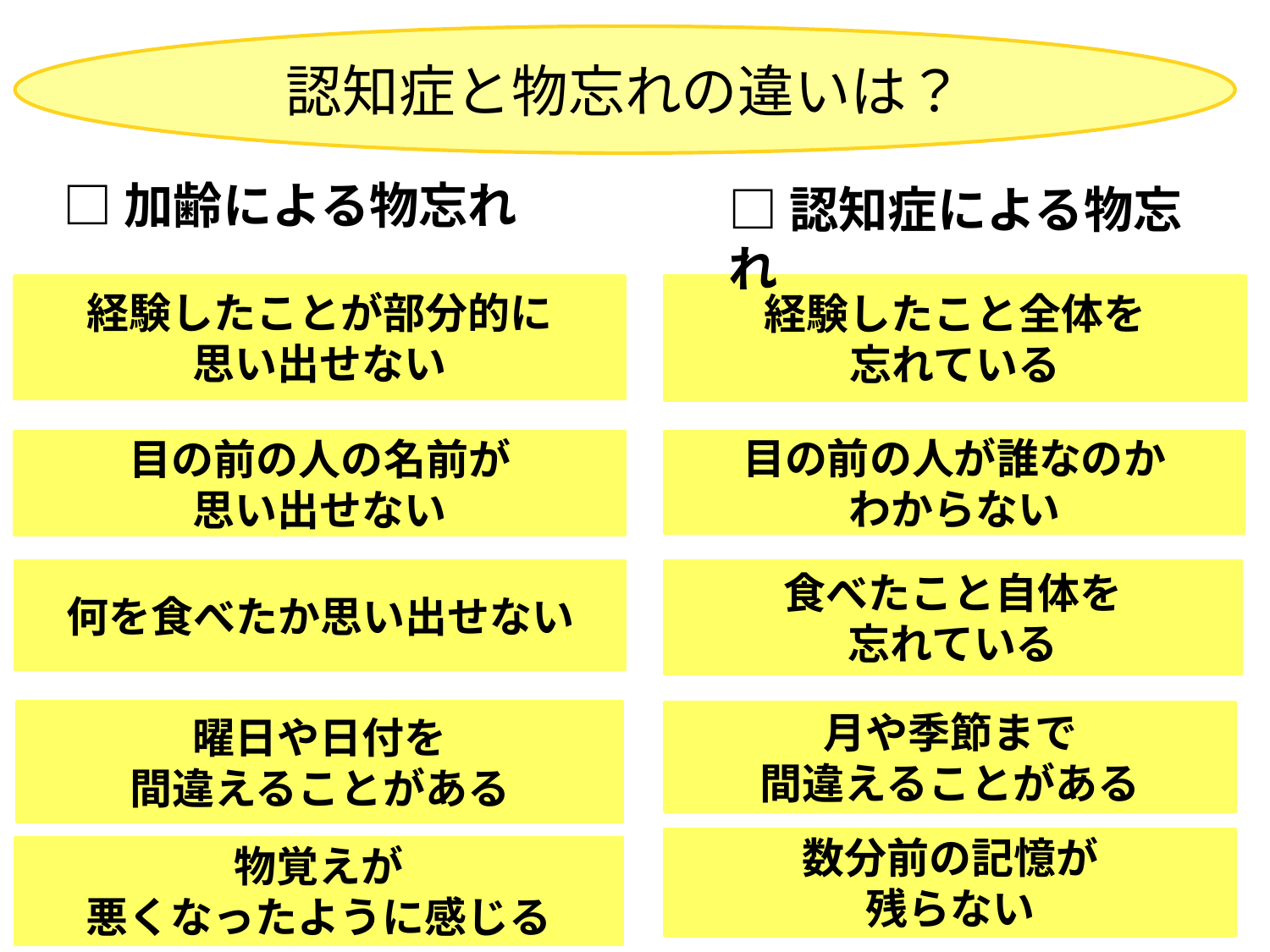

認知症と物忘れの違いは？
□加齢による物忘れ
□認知症による物忘れ
経験したこと全体を
忘れている
経験したことが部分的に
思い出せない
目の前の人の名前が
思い出せない
目の前の人が誰なのか
わからない
何を食べたか思い出せない
食べたこと自体を
忘れている
曜日や日付を
間違えることがある
月や季節まで
間違えることがある
数分前の記憶が
残らない
物覚えが
悪くなったように感じる